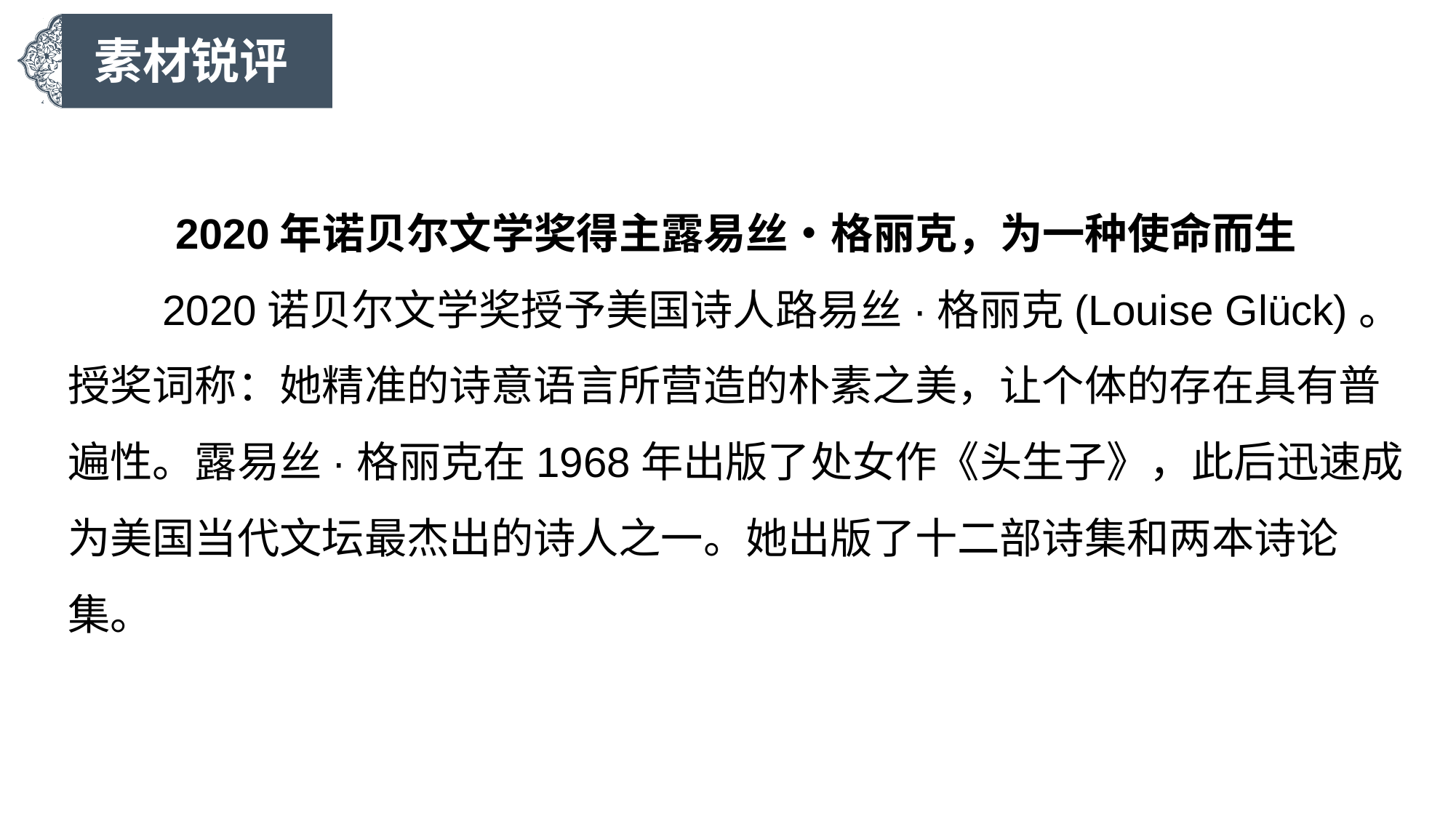

素材锐评

2020年诺贝尔文学奖得主露易丝•格丽克，为一种使命而生
        2020诺贝尔文学奖授予美国诗人路易丝·格丽克(Louise Glück)。授奖词称：她精准的诗意语言所营造的朴素之美，让个体的存在具有普遍性。露易丝·格丽克在1968年出版了处女作《头生子》，此后迅速成为美国当代文坛最杰出的诗人之一。她出版了十二部诗集和两本诗论集。